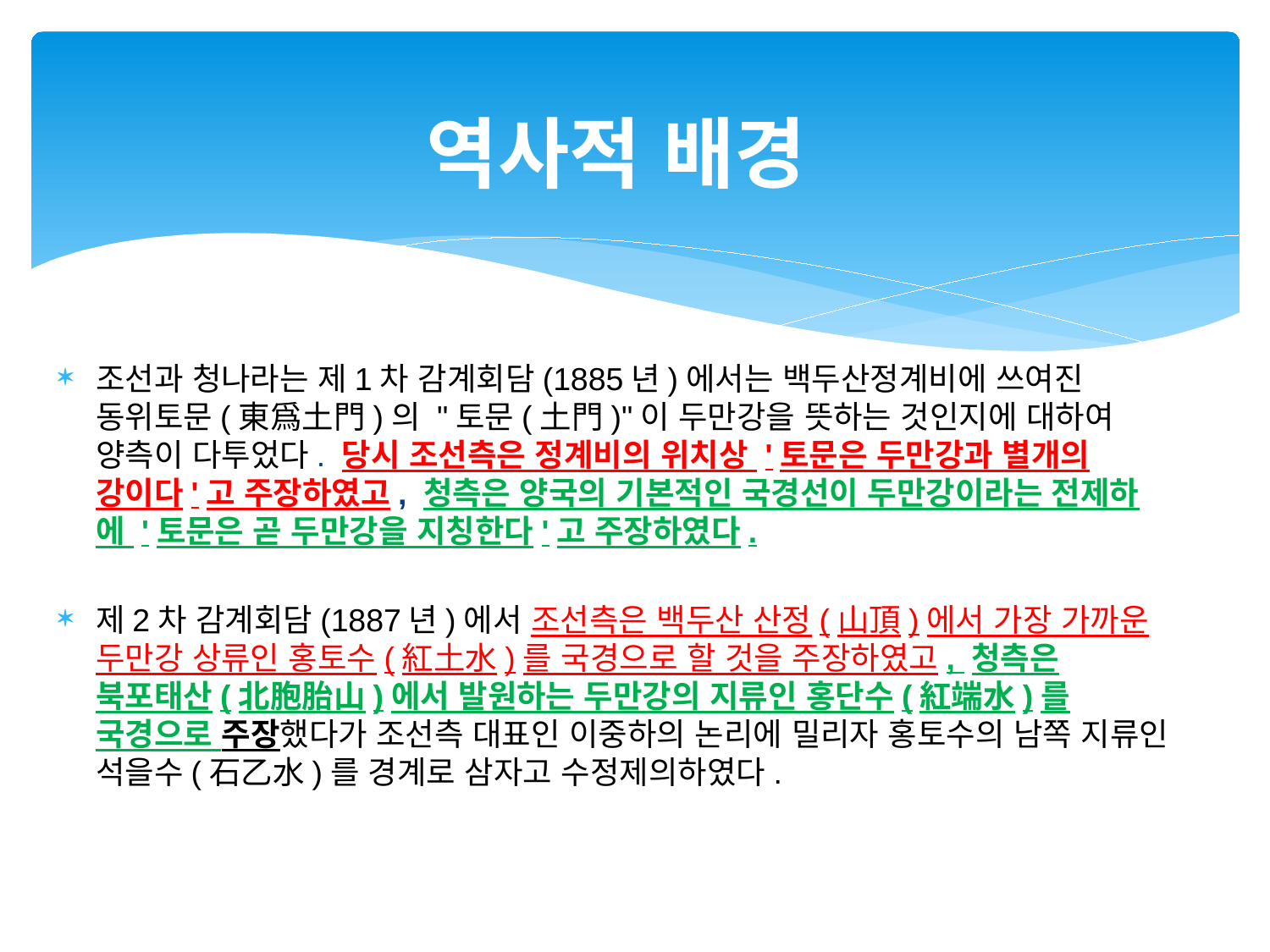

조선과 청나라는 제1차 감계회담(1885년)에서는 백두산정계비에 쓰여진 동위토문(東爲土門)의 "토문(土門)"이 두만강을 뜻하는 것인지에 대하여 양측이 다투었다. 당시 조선측은 정계비의 위치상 '토문은 두만강과 별개의 강이다'고 주장하였고, 청측은 양국의 기본적인 국경선이 두만강이라는 전제하에 '토문은 곧 두만강을 지칭한다'고 주장하였다.

제2차 감계회담(1887년)에서 조선측은 백두산 산정(山頂)에서 가장 가까운 두만강 상류인 홍토수(紅土水)를 국경으로 할 것을 주장하였고, 청측은 북포태산(北胞胎山)에서 발원하는 두만강의 지류인 홍단수(紅端水)를 국경으로 주장했다가 조선측 대표인 이중하의 논리에 밀리자 홍토수의 남쪽 지류인 석을수(石乙水)를 경계로 삼자고 수정제의하였다.

# 역사적 배경